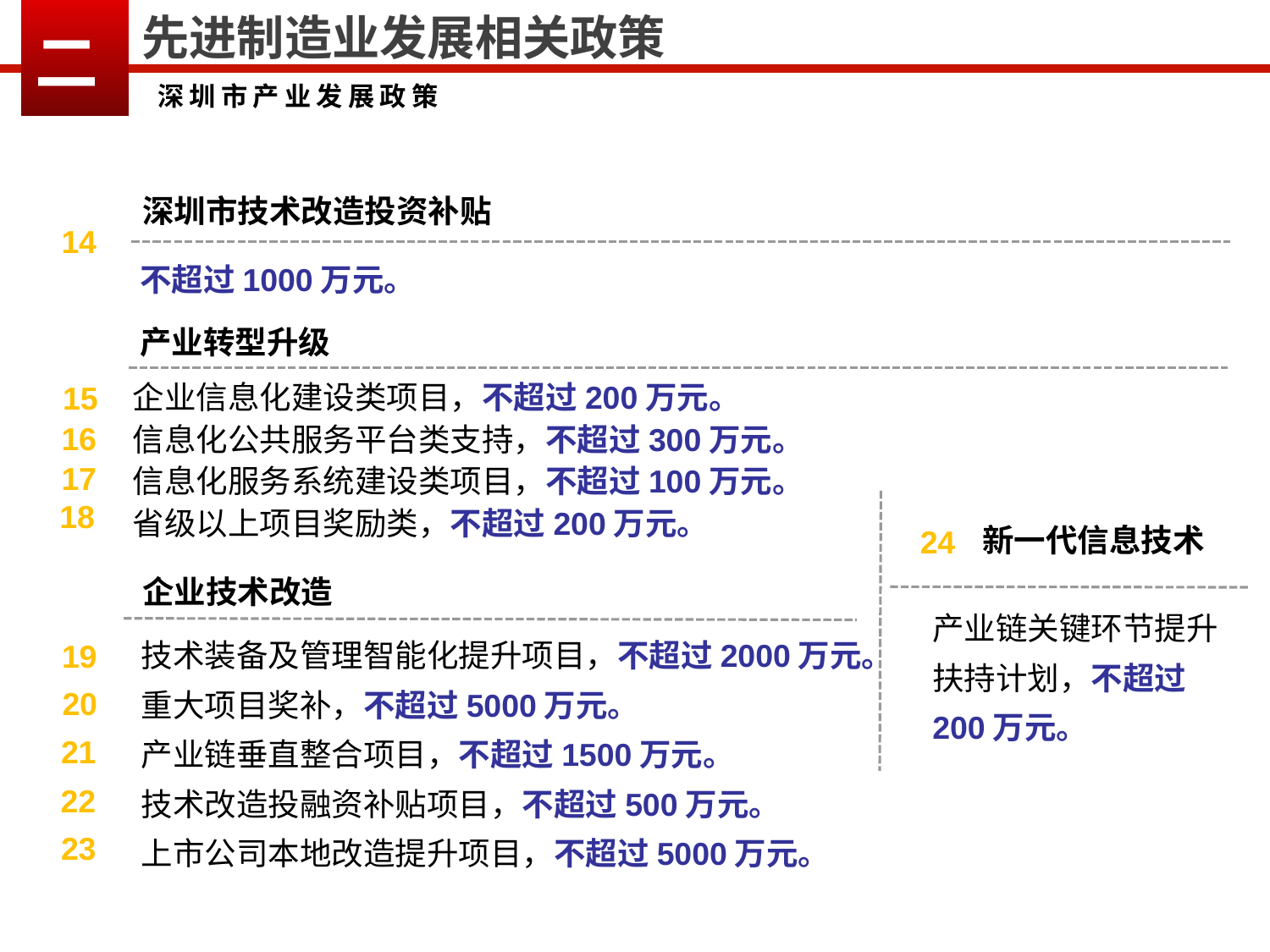

二
先进制造业发展相关政策

深圳市产业发展政策
深圳市技术改造投资补贴
14
不超过1000万元。
产业转型升级
15
企业信息化建设类项目，不超过200万元。
信息化公共服务平台类支持，不超过300万元。
信息化服务系统建设类项目，不超过100万元。
省级以上项目奖励类，不超过200万元。
16
17
18
新一代信息技术
24
企业技术改造
产业链关键环节提升扶持计划，不超过200万元。
技术装备及管理智能化提升项目，不超过2000万元。
重大项目奖补，不超过5000万元。
产业链垂直整合项目，不超过1500万元。
技术改造投融资补贴项目，不超过500万元。
上市公司本地改造提升项目，不超过5000万元。
19
20
21
22
23